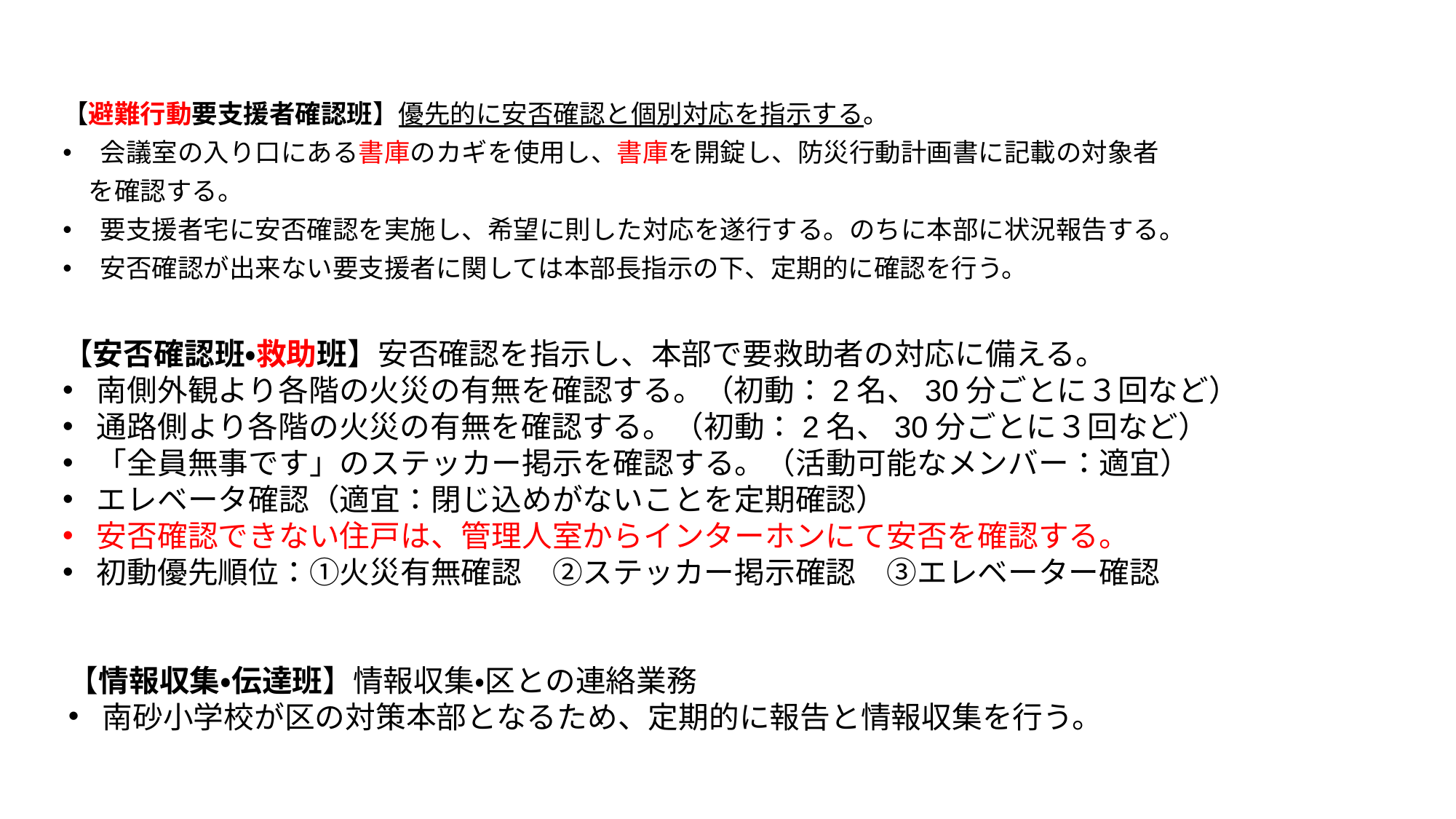

【避難行動要支援者確認班】優先的に安否確認と個別対応を指示する。
会議室の入り口にある書庫のカギを使用し、書庫を開錠し、防災行動計画書に記載の対象者
　を確認する。
要支援者宅に安否確認を実施し、希望に則した対応を遂行する。のちに本部に状況報告する。
安否確認が出来ない要支援者に関しては本部長指示の下、定期的に確認を行う。

【安否確認班・救助班】安否確認を指示し、本部で要救助者の対応に備える。
南側外観より各階の火災の有無を確認する。（初動：2名、30分ごとに３回など）
通路側より各階の火災の有無を確認する。（初動：2名、30分ごとに３回など）
「全員無事です」のステッカー掲示を確認する。（活動可能なメンバー：適宜）
エレベータ確認（適宜：閉じ込めがないことを定期確認）
安否確認できない住戸は、管理人室からインターホンにて安否を確認する。
初動優先順位：①火災有無確認　②ステッカー掲示確認　③エレベーター確認
【情報収集・伝達班】情報収集・区との連絡業務
南砂小学校が区の対策本部となるため、定期的に報告と情報収集を行う。